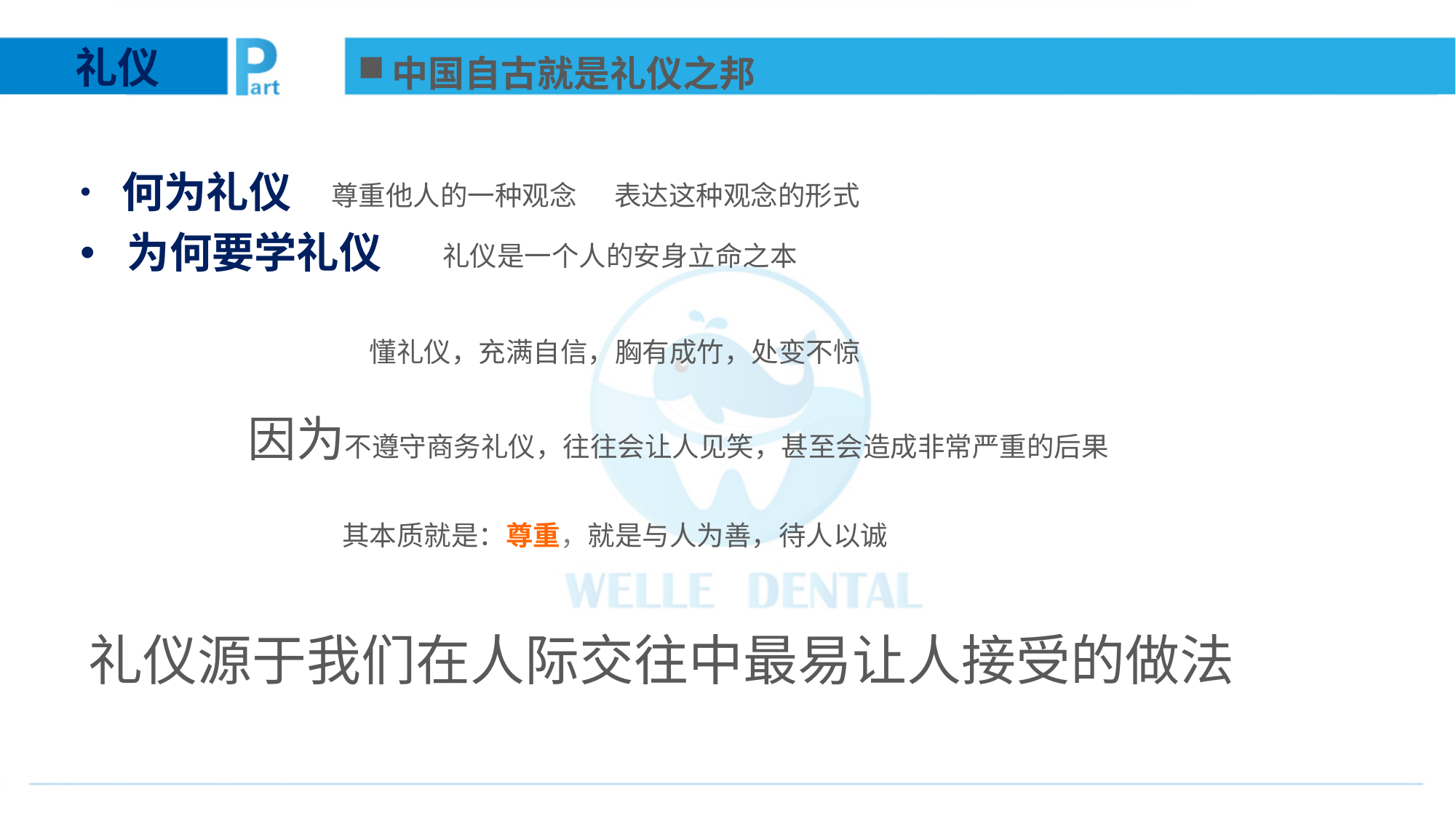

中国自古就是礼仪之邦
礼仪
 何为礼仪
 为何要学礼仪
尊重他人的一种观念
表达这种观念的形式
礼仪是一个人的安身立命之本
懂礼仪，充满自信，胸有成竹，处变不惊
因为不遵守商务礼仪，往往会让人见笑，甚至会造成非常严重的后果
其本质就是：尊重，就是与人为善，待人以诚
礼仪源于我们在人际交往中最易让人接受的做法